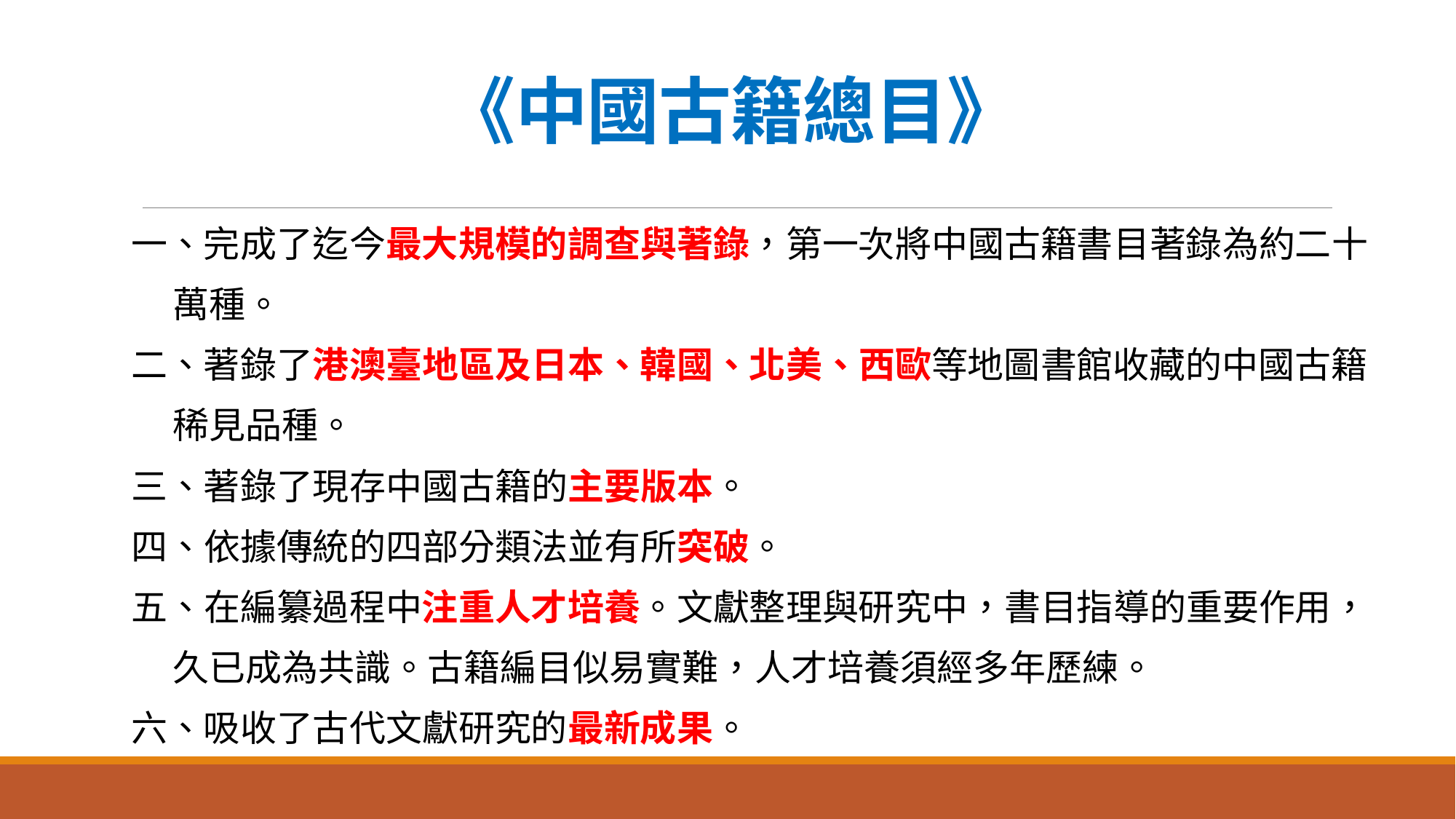

# 《中國古籍總目》
一、完成了迄今最大規模的調查與著錄，第一次將中國古籍書目著錄為約二十
    萬種。
二、著錄了港澳臺地區及日本、韓國、北美、西歐等地圖書館收藏的中國古籍
    稀見品種。
三、著錄了現存中國古籍的主要版本。
四、依據傳統的四部分類法並有所突破。
五、在編纂過程中注重人才培養。文獻整理與研究中，書目指導的重要作用，
    久已成為共識。古籍編目似易實難，人才培養須經多年歷練。
六、吸收了古代文獻研究的最新成果。